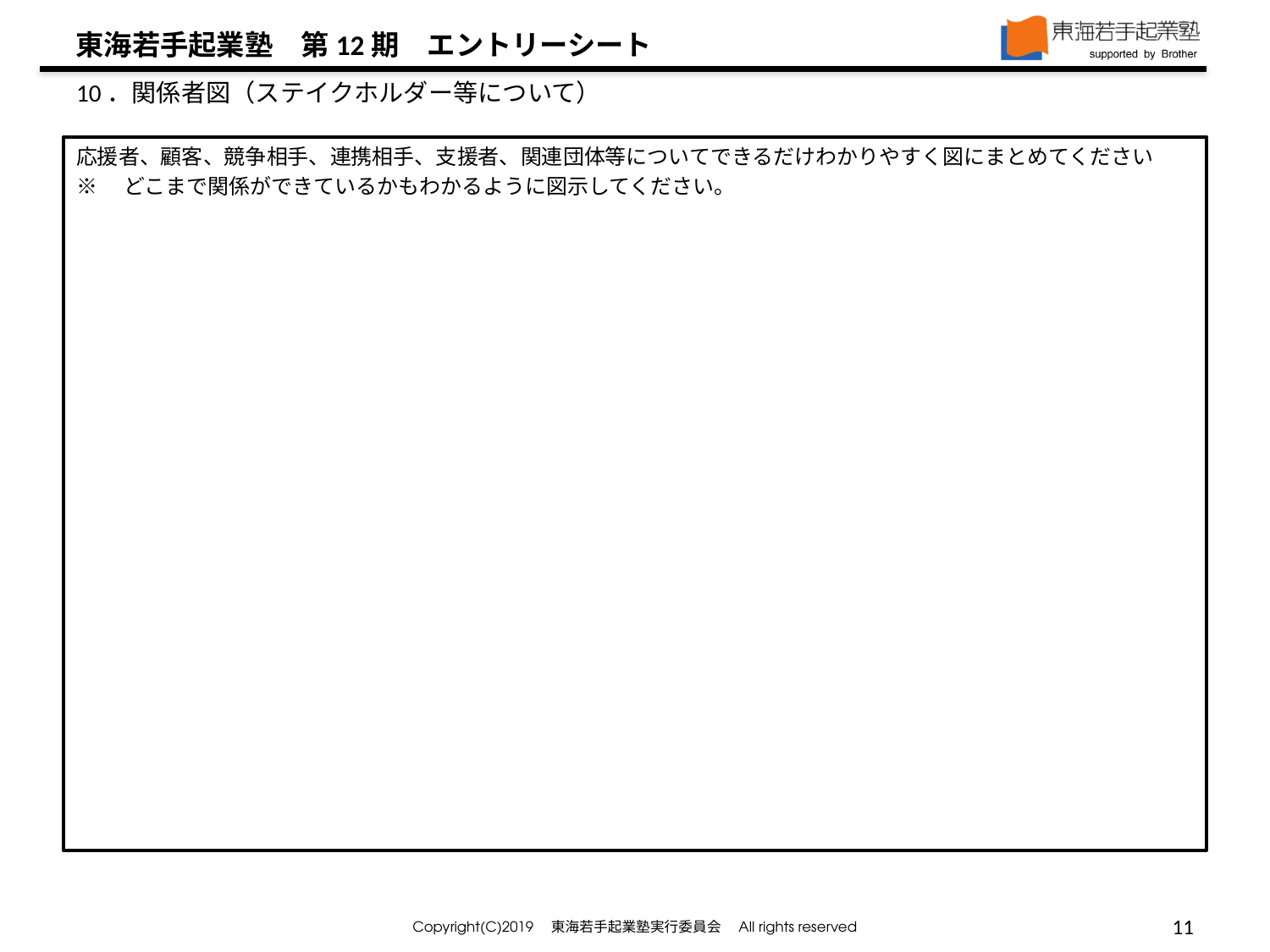

# 10．関係者図（ステイクホルダー等について）
応援者、顧客、競争相手、連携相手、支援者、関連団体等についてできるだけわかりやすく図にまとめてください
※　どこまで関係ができているかもわかるように図示してください。

Copyright(C)2019　東海若手起業塾実行委員会　All rights reserved
11